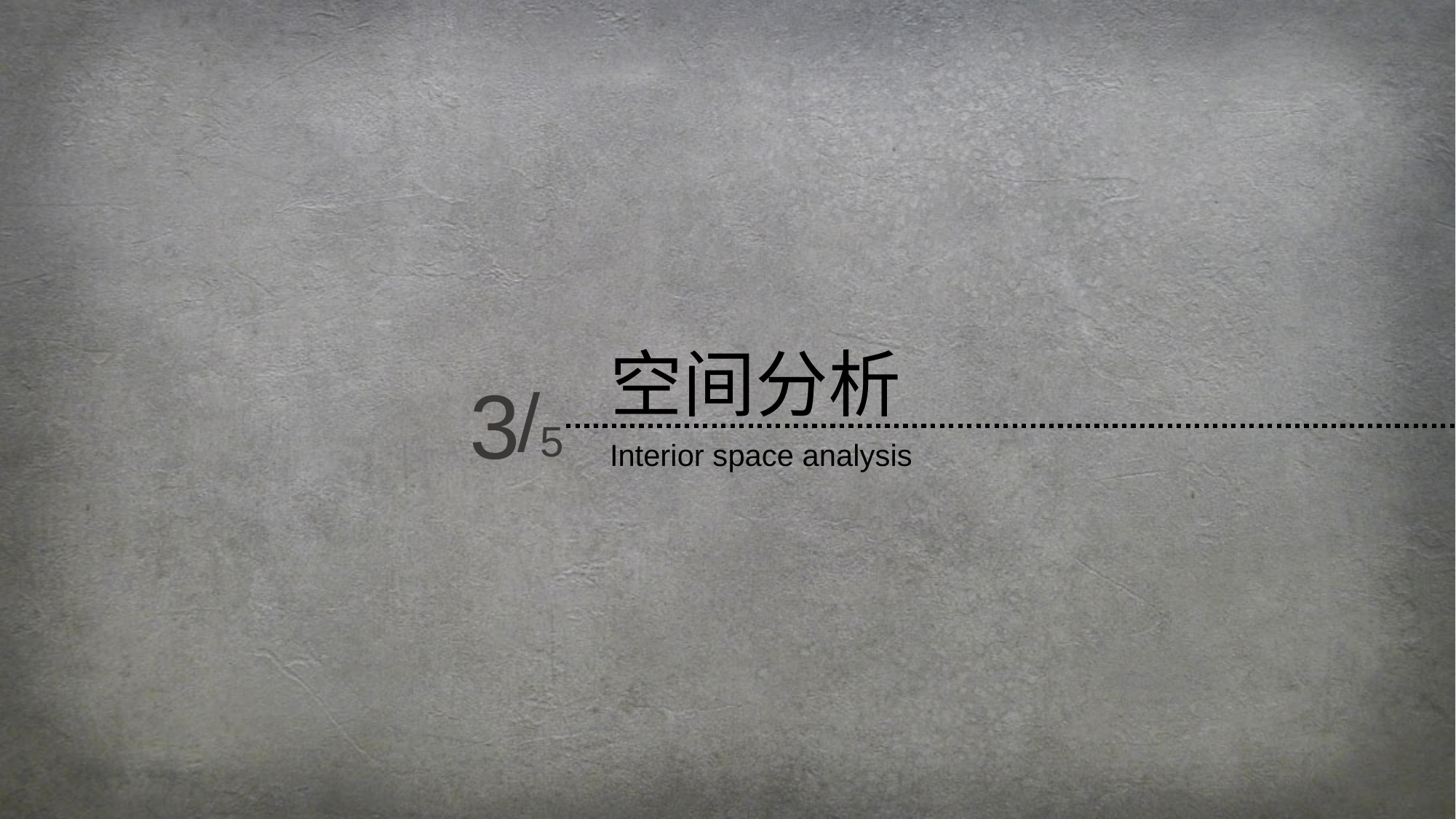

空间分析
3
/
5
Interior space analysis